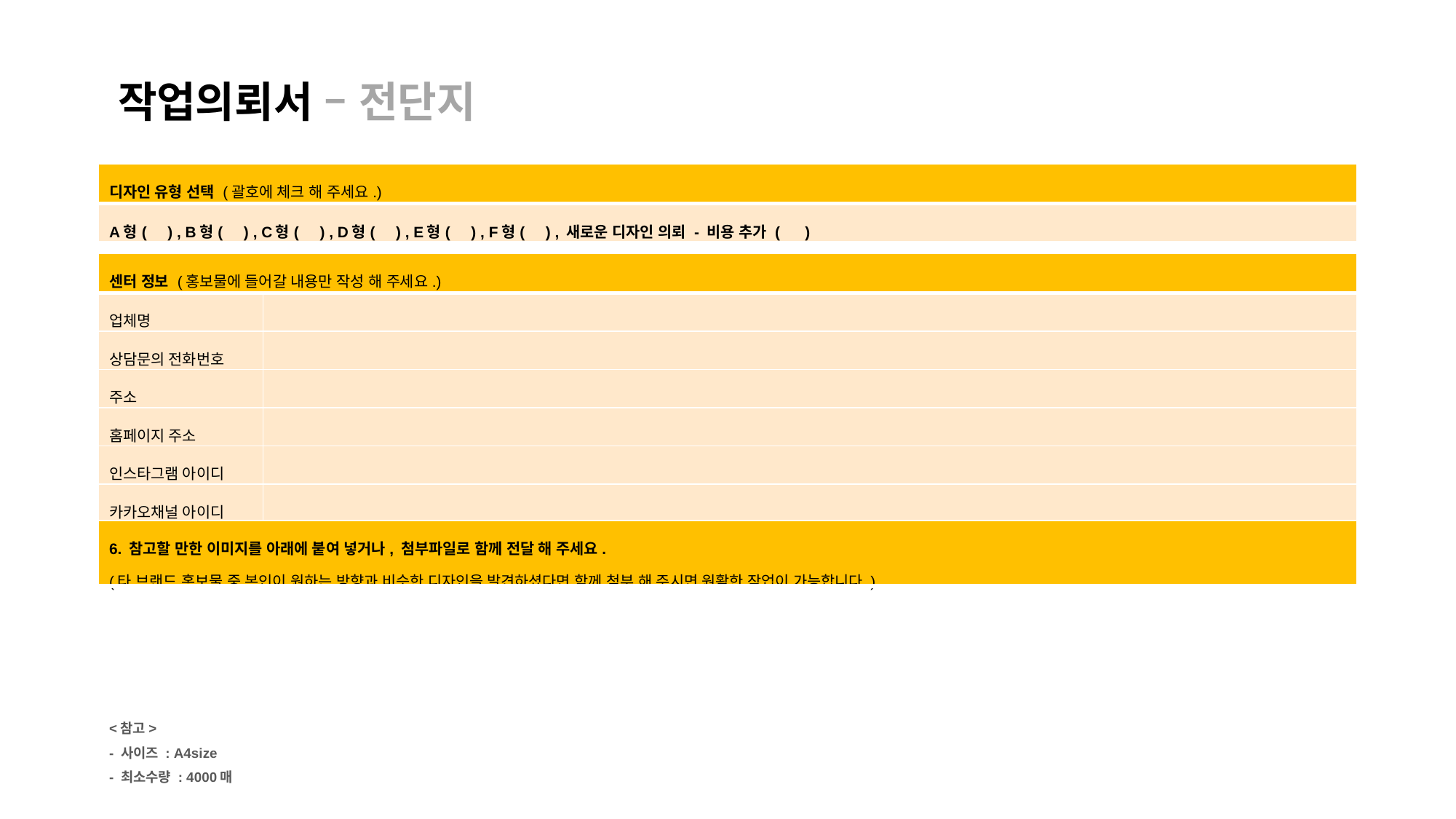

작업의뢰서 – 전단지
| 디자인 유형 선택 (괄호에 체크 해 주세요.) |
| --- |
| A형( ) , B형( ) , C형( ) , D형( ) , E형( ) , F형( ) , 새로운 디자인 의뢰 - 비용 추가 ( ) |
| 센터 정보 (홍보물에 들어갈 내용만 작성 해 주세요.) |  |
| --- | --- |
| 업체명 |  |
| 상담문의 전화번호 |  |
| 주소 |  |
| 홈페이지 주소 |  |
| 인스타그램 아이디 |  |
| 카카오채널 아이디 |  |
| 6. 참고할 만한 이미지를 아래에 붙여 넣거나, 첨부파일로 함께 전달 해 주세요. (타 브랜드 홍보물 중 본인이 원하는 방향과 비슷한 디자인을 발견하셨다면 함께 첨부 해 주시면 원활한 작업이 가능합니다.) |
| --- |
<참고>
- 사이즈 : A4size
- 최소수량 : 4000매